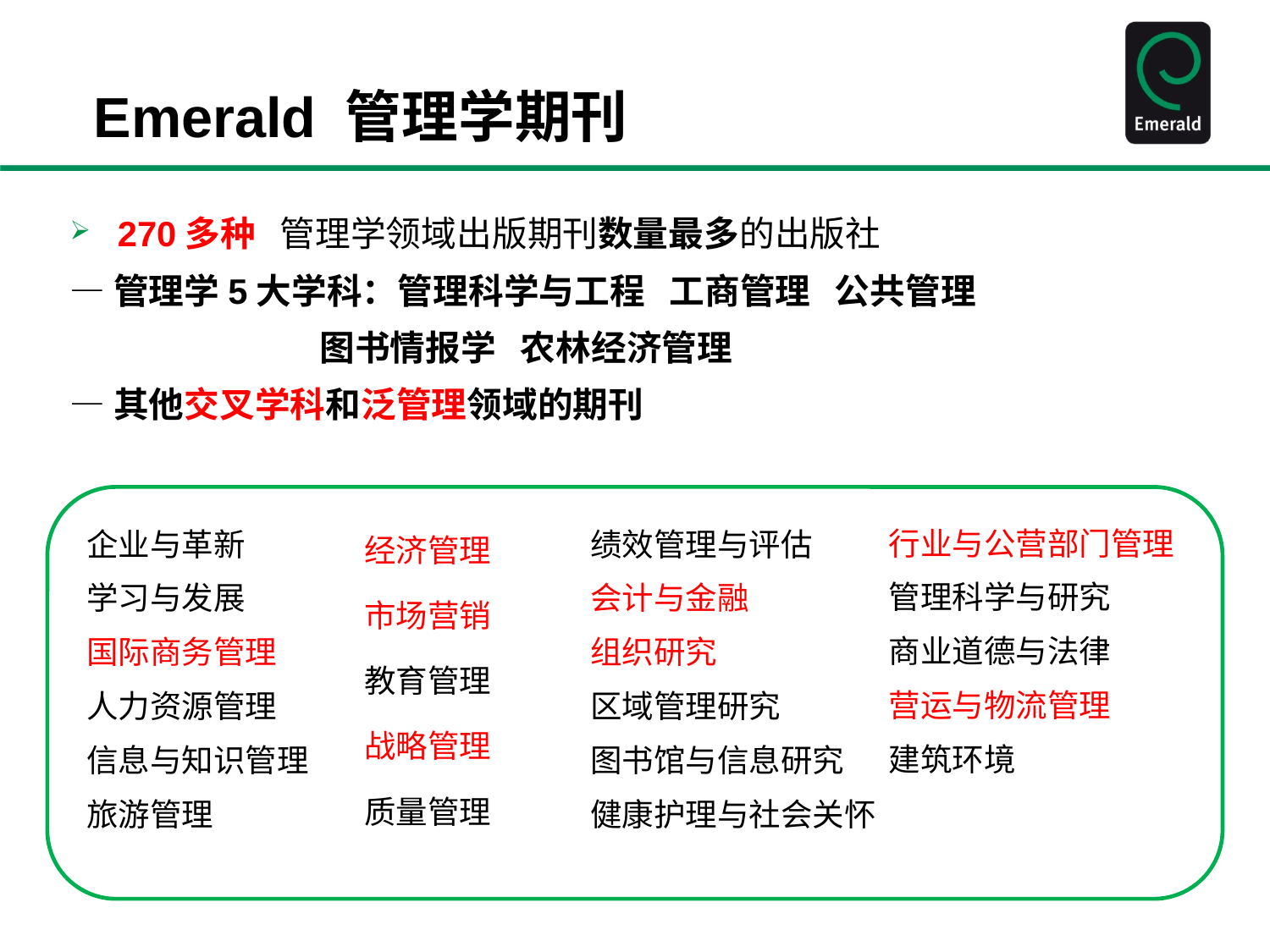

Emerald 管理学期刊
270多种   管理学领域出版期刊数量最多的出版社
—管理学5大学科：管理科学与工程   工商管理   公共管理
                              图书情报学   农林经济管理
—其他交叉学科和泛管理领域的期刊

经济管理
市场营销
教育管理
战略管理
质量管理
行业与公营部门管理
管理科学与研究
商业道德与法律
营运与物流管理
建筑环境
企业与革新
学习与发展
国际商务管理
人力资源管理
信息与知识管理
旅游管理
绩效管理与评估
会计与金融
组织研究
区域管理研究
图书馆与信息研究
健康护理与社会关怀